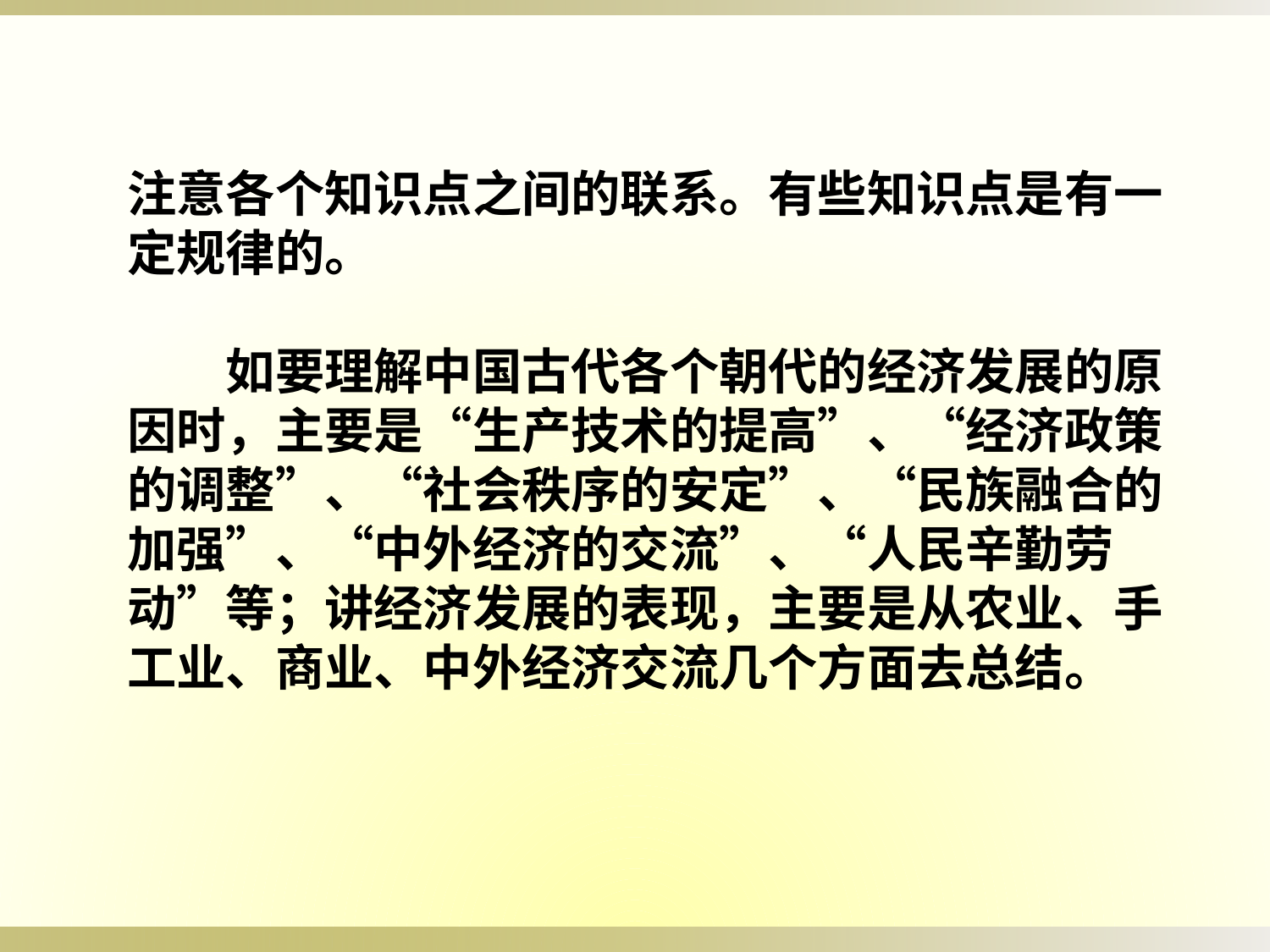

注意各个知识点之间的联系。有些知识点是有一定规律的。
　　如要理解中国古代各个朝代的经济发展的原因时，主要是“生产技术的提高”、“经济政策的调整”、“社会秩序的安定”、“民族融合的加强”、“中外经济的交流”、“人民辛勤劳动”等；讲经济发展的表现，主要是从农业、手工业、商业、中外经济交流几个方面去总结。